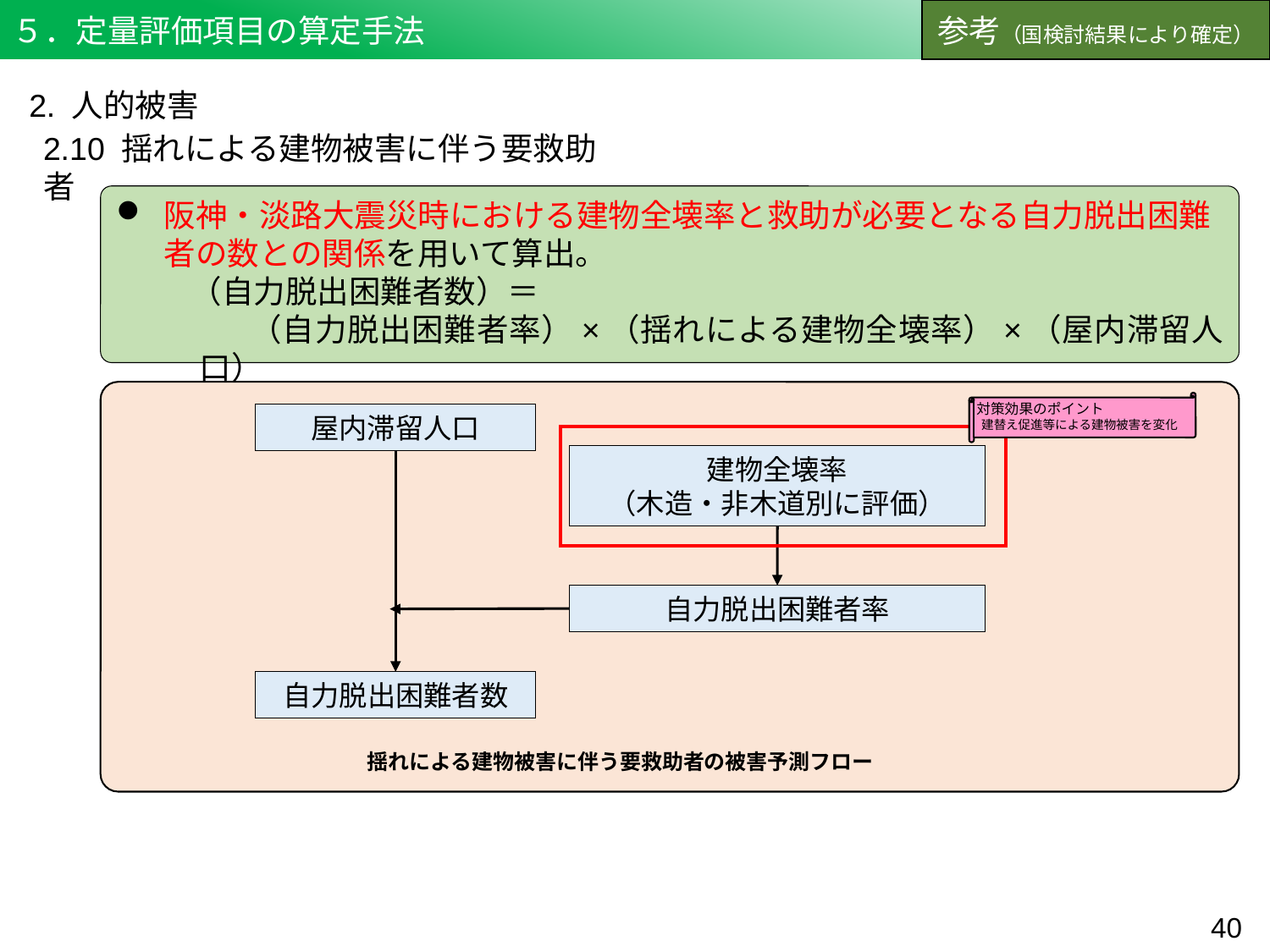

５．定量評価項目の算定手法
参考（国検討結果により確定）
2. 人的被害
2.10 揺れによる建物被害に伴う要救助者
阪神・淡路大震災時における建物全壊率と救助が必要となる自力脱出困難者の数との関係を用いて算出。
（自力脱出困難者数）＝
　（自力脱出困難者率）×（揺れによる建物全壊率）×（屋内滞留人口）

対策効果のポイント
建替え促進等による建物被害を変化
屋内滞留人口
建物全壊率
（木造・非木道別に評価）
自力脱出困難者率
自力脱出困難者数

揺れによる建物被害に伴う要救助者の被害予測フロー
40